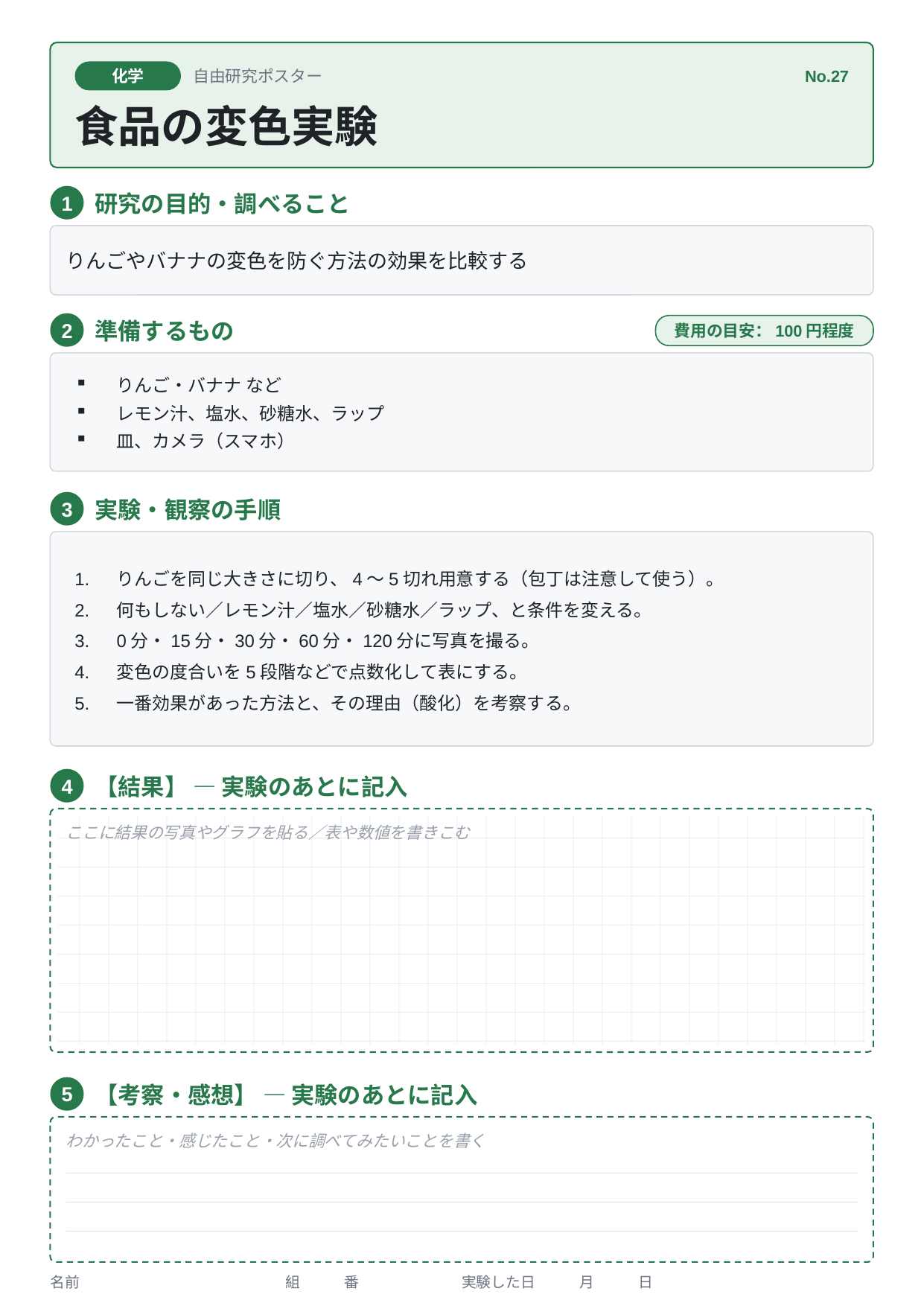

化学
自由研究ポスター
No.27
食品の変色実験
研究の目的・調べること

1

りんごやバナナの変色を防ぐ方法の効果を比較する
準備するもの

2

費用の目安：100円程度

りんご・バナナ など
レモン汁、塩水、砂糖水、ラップ
皿、カメラ（スマホ）
実験・観察の手順

3

りんごを同じ大きさに切り、4〜5切れ用意する（包丁は注意して使う）。
何もしない／レモン汁／塩水／砂糖水／ラップ、と条件を変える。
0分・15分・30分・60分・120分に写真を撮る。
変色の度合いを5段階などで点数化して表にする。
一番効果があった方法と、その理由（酸化）を考察する。
【結果】 — 実験のあとに記入

4

ここに結果の写真やグラフを貼る／表や数値を書きこむ

【考察・感想】 — 実験のあとに記入

5

わかったこと・感じたこと・次に調べてみたいことを書く

名前　　　　　　　　　　　　　　組　　　番　　　　　　　実験した日　　　月　　　日